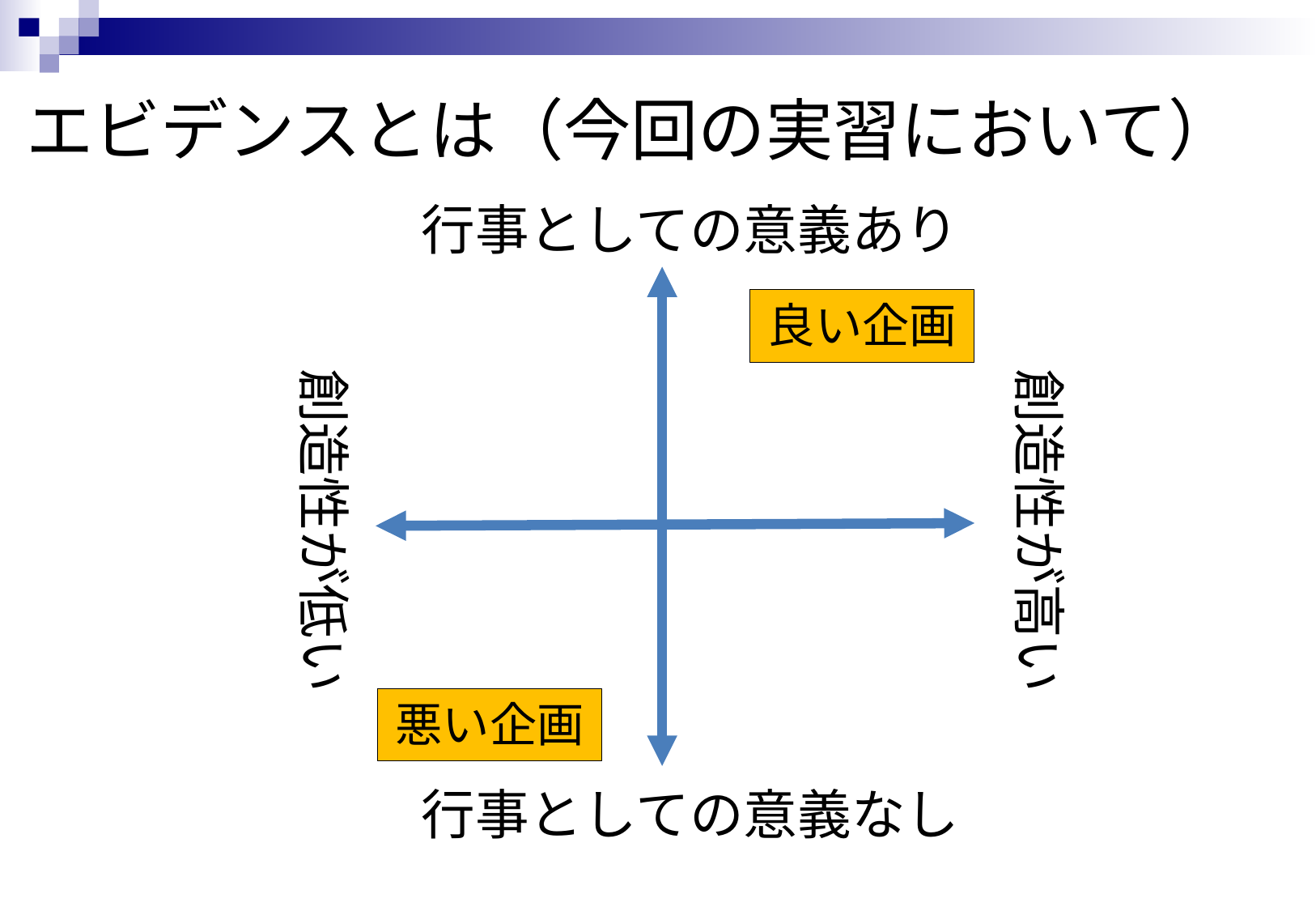

エビデンスとは（今回の実習において）
行事としての意義あり
良い企画
創造性が低い
創造性が高い
行事としての意義なし
悪い企画